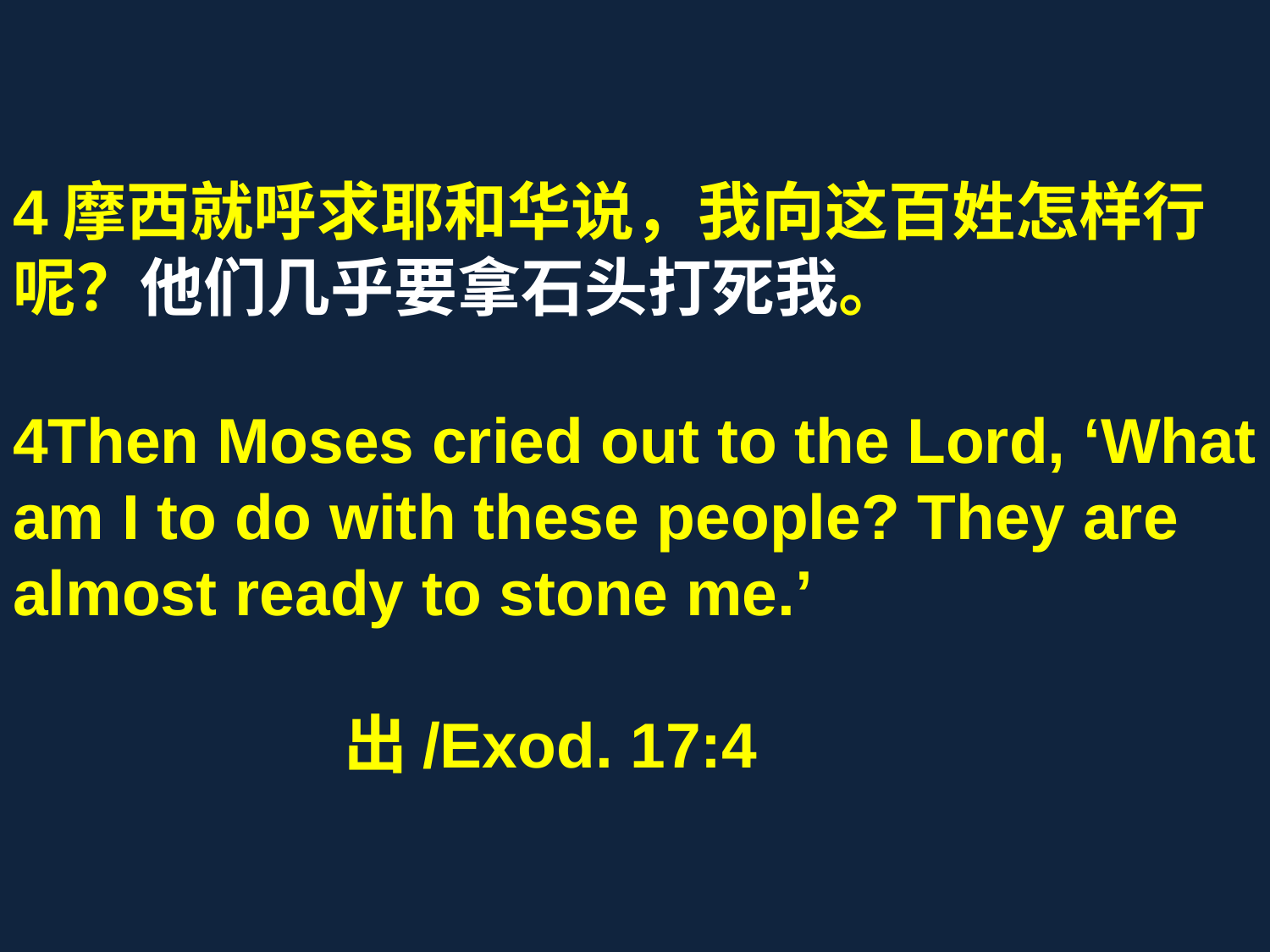

# 4摩西就呼求耶和华说，我向这百姓怎样行呢？他们几乎要拿石头打死我。 4Then Moses cried out to the Lord, ‘What am I to do with these people? They are almost ready to stone me.’ 出/Exod. 17:4